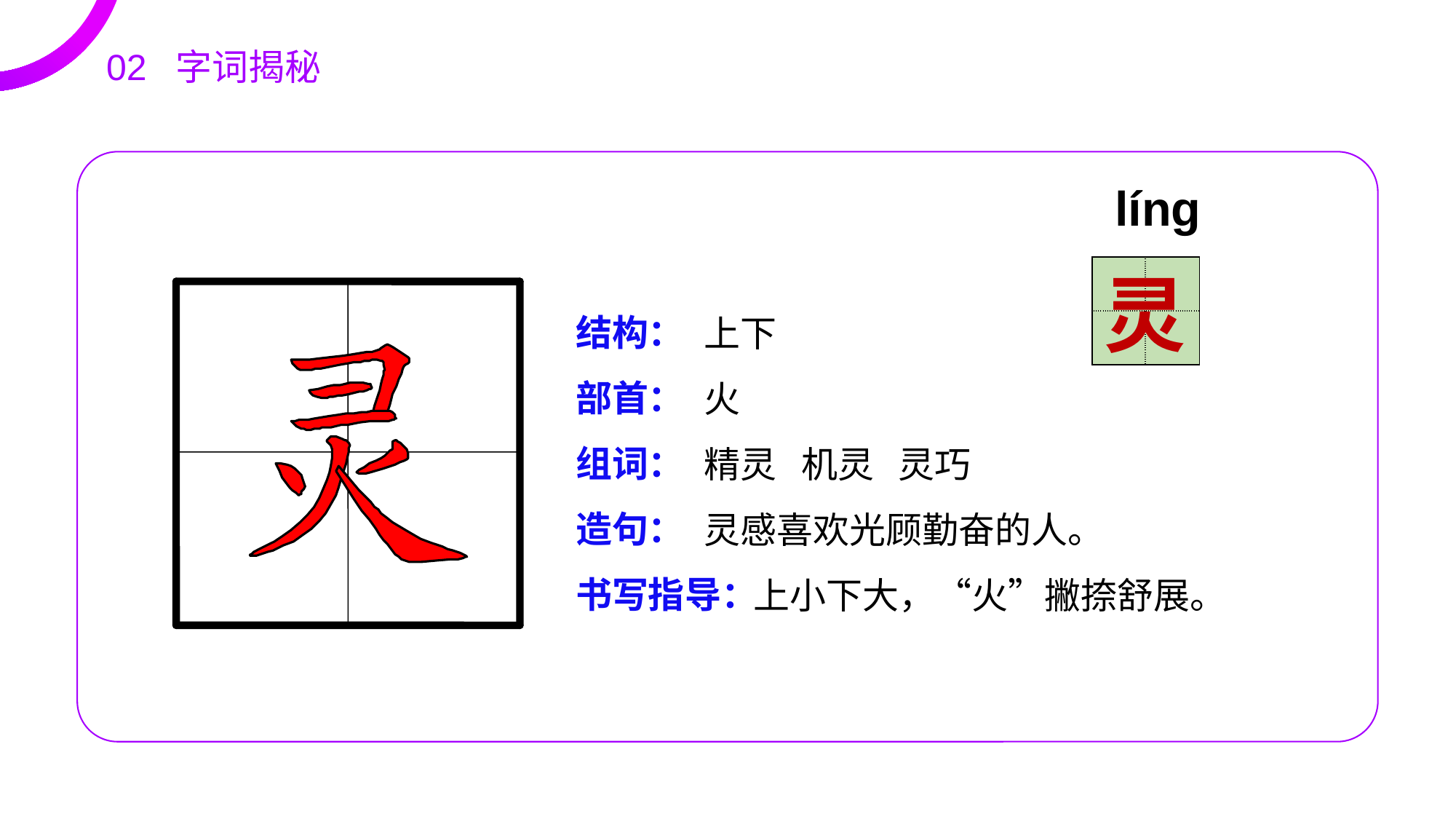

02  字词揭秘
líng
|  |  |
| --- | --- |
|  |  |
灵

结构：
部首：
组词：
造句：
书写指导：
上下
火
精灵   机灵   灵巧
灵感喜欢光顾勤奋的人。
     上小下大，“火”撇捺舒展。